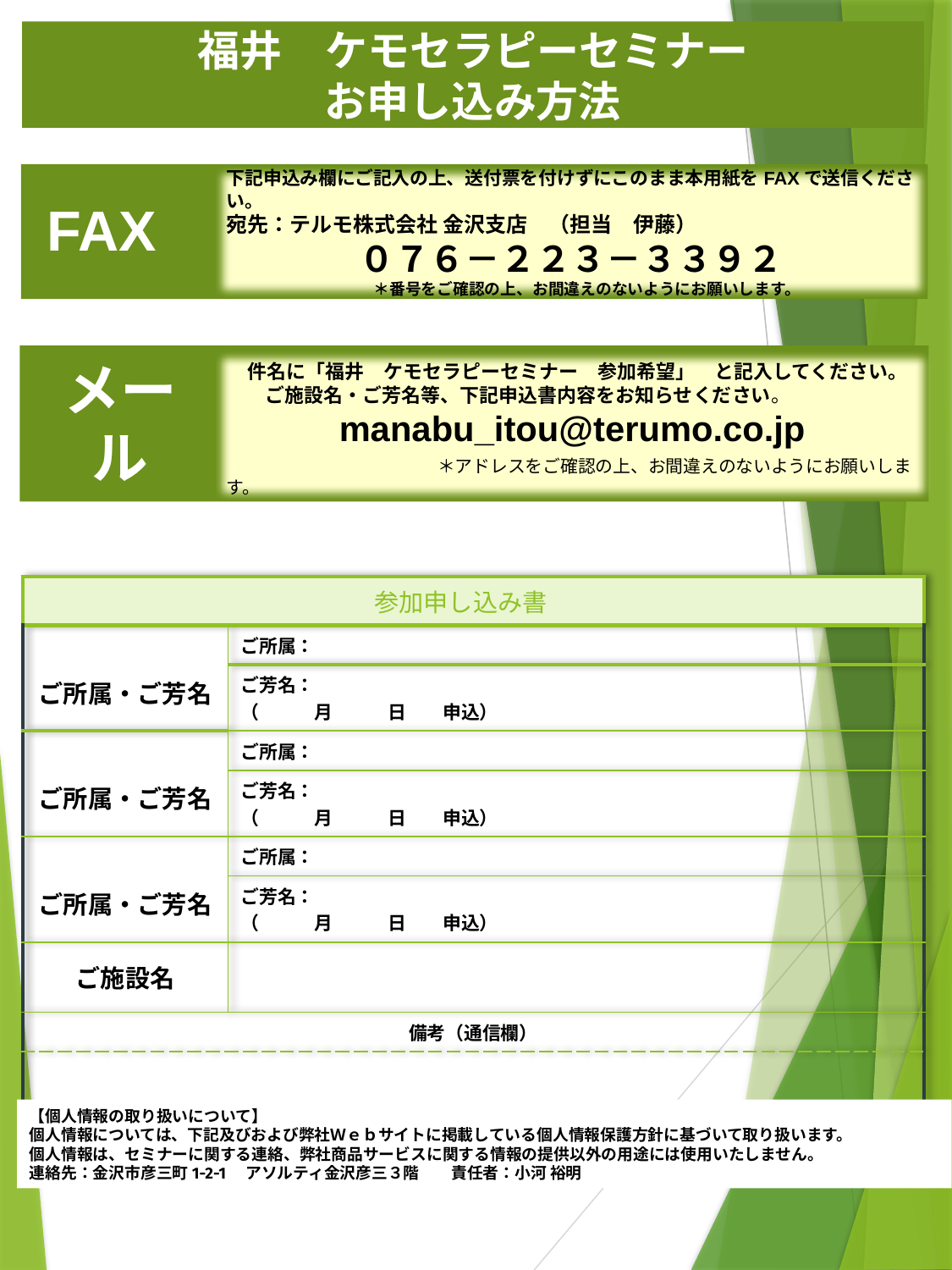

福井　ケモセラピーセミナー
お申し込み方法

下記申込み欄にご記入の上、送付票を付けずにこのまま本用紙をFAXで送信ください。
宛先：テルモ株式会社 金沢支店　（担当　伊藤）
０７６－２２３－３３９２
　　＊番号をご確認の上、お間違えのないようにお願いします。
FAX

　件名に「福井　ケモセラピーセミナー　参加希望」　と記入してください。
　　ご施設名・ご芳名等、下記申込書内容をお知らせください。
manabu_itou@terumo.co.jp

　　　　　　　　　　　　＊アドレスをご確認の上、お間違えのないようにお願いします。

メール
| 参加申し込み書 |  |
| --- | --- |
| ご所属・ご芳名 | ご所属： |
|  | ご芳名：　　　　　　　　　　　　　　　　　　　　　　　　　　　　　　　（　　　月　　　日　　申込） |
| ご所属・ご芳名 | ご所属： |
|  | ご芳名：　　　　　　　　　　　　　　　　　　　　　　　　　　　　　　　（　　　月　　　日　　申込） |
| ご所属・ご芳名 | ご所属： |
|  | ご芳名：　　　　　　　　　　　　　　　　　　　　　　　　　　　　　　　（　　　月　　　日　　申込） |
| ご施設名 |  |
| 備考（通信欄） |  |
|  |  |
【個人情報の取り扱いについて】
個人情報については、下記及びおよび弊社Ｗｅｂサイトに掲載している個人情報保護方針に基づいて取り扱います。
個人情報は、セミナーに関する連絡、弊社商品サービスに関する情報の提供以外の用途には使用いたしません。
連絡先：金沢市彦三町1-2-1　アソルティ金沢彦三３階　　責任者：小河 裕明